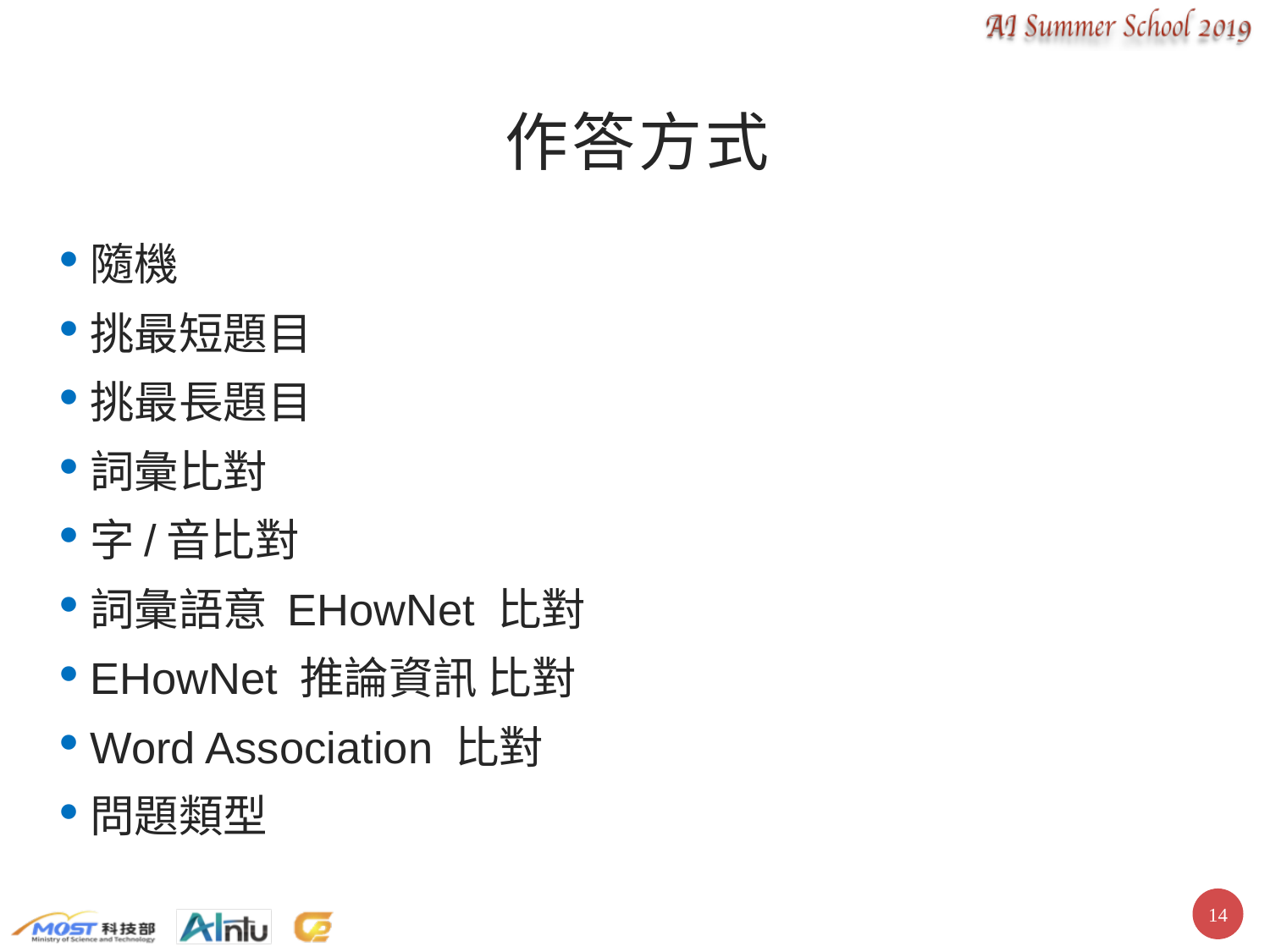

# 作答方式
隨機
挑最短題目
挑最長題目
詞彙比對
字/音比對
詞彙語意 EHowNet 比對
EHowNet 推論資訊 比對
Word Association 比對
問題類型

14